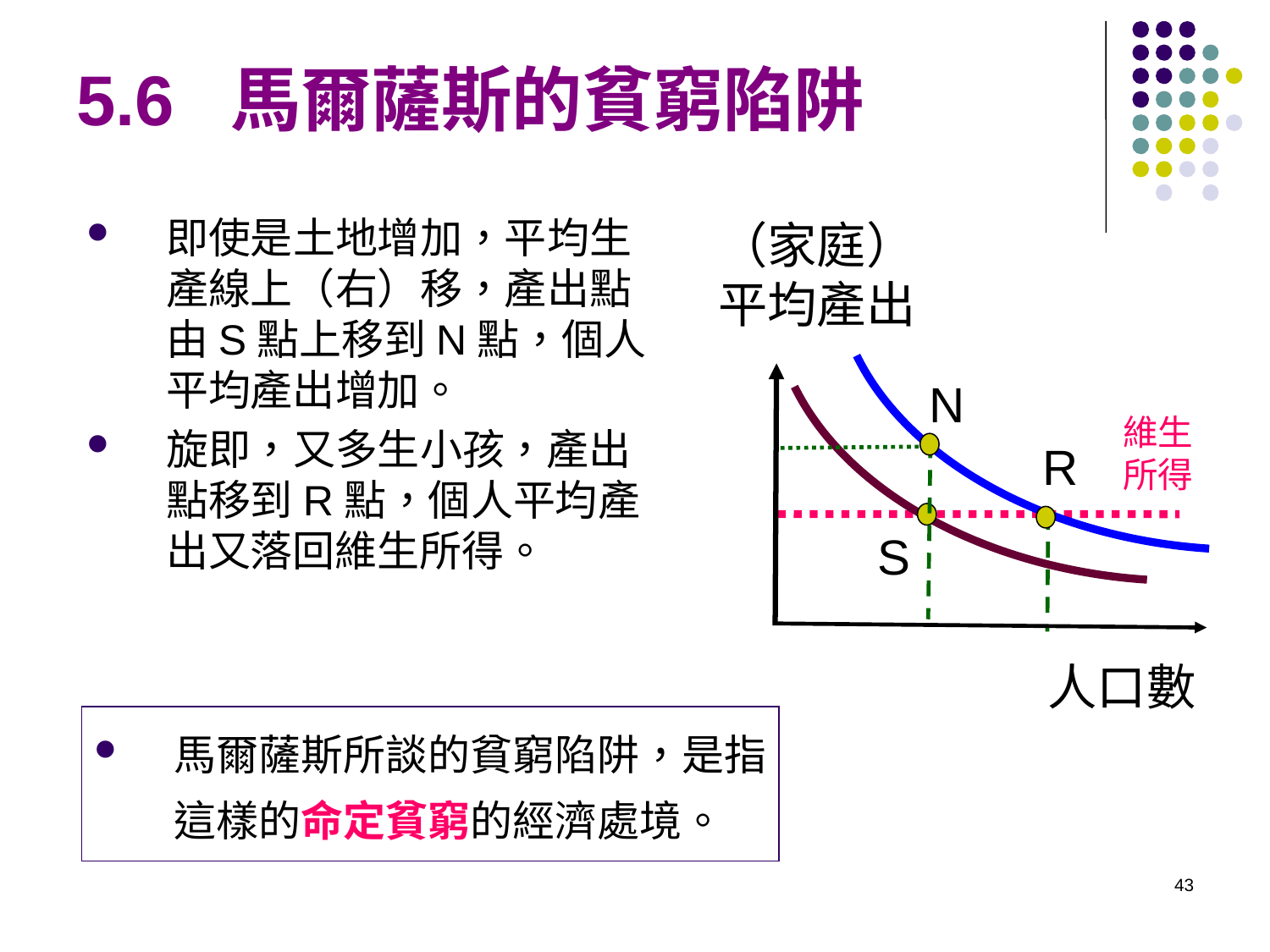

# 5.6  馬爾薩斯的貧窮陷阱
即使是土地增加，平均生產線上（右）移，產出點由S點上移到N點，個人平均產出增加。
旋即，又多生小孩，產出點移到R點，個人平均產出又落回維生所得。
（家庭）
平均產出

N
維生
所得
R

S

人口數
馬爾薩斯所談的貧窮陷阱，是指這樣的命定貧窮的經濟處境。
43